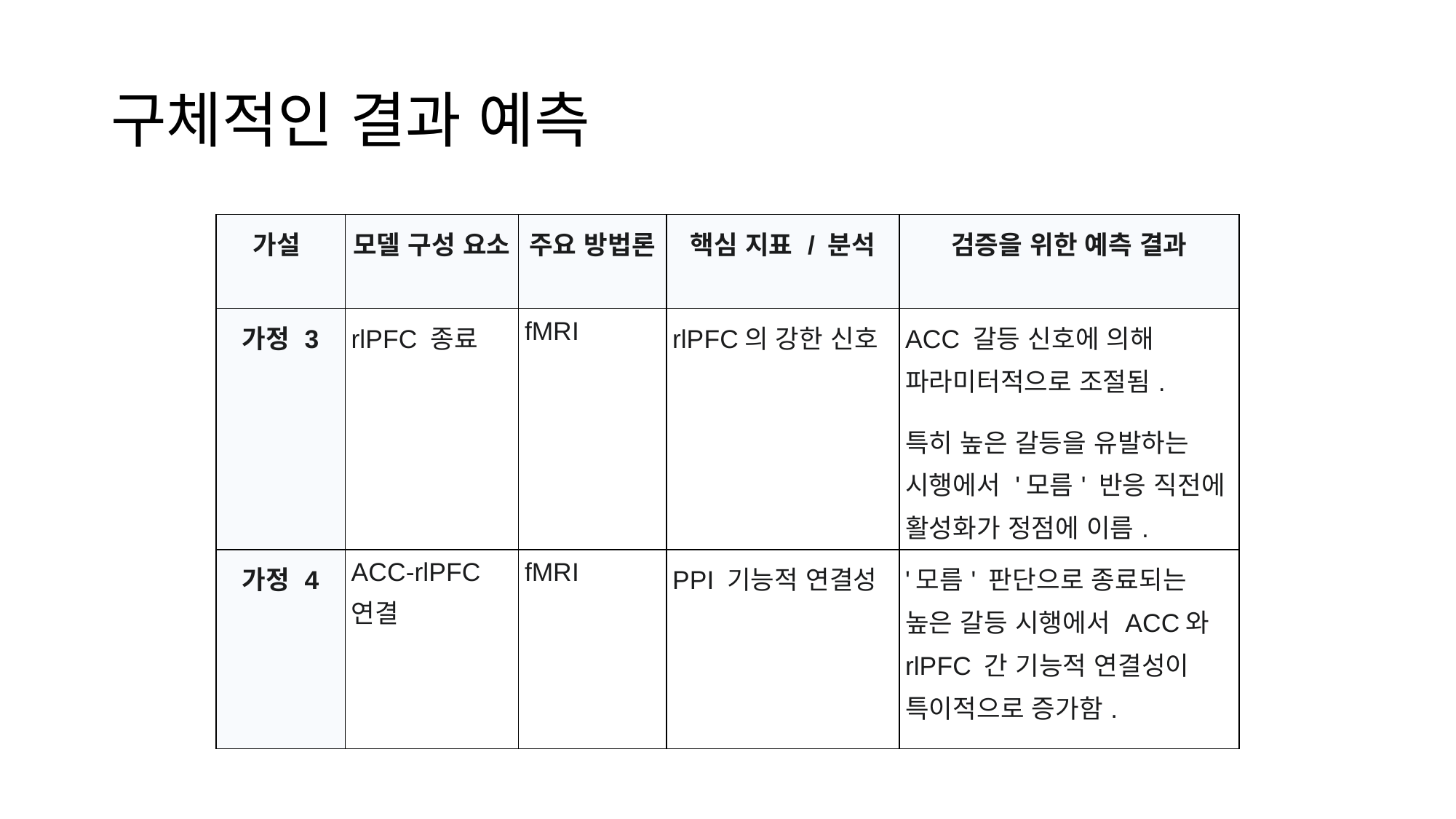

# 구체적인 결과 예측
| 가설 | 모델 구성 요소 | 주요 방법론 | 핵심 지표 / 분석 | 검증을 위한 예측 결과 |
| --- | --- | --- | --- | --- |
| 가정 3 | rlPFC 종료 | fMRI | rlPFC의 강한 신호 | ACC 갈등 신호에 의해 파라미터적으로 조절됨. 특히 높은 갈등을 유발하는 시행에서 '모름' 반응 직전에 활성화가 정점에 이름. |
| 가정 4 | ACC-rlPFC 연결 | fMRI | PPI 기능적 연결성 | '모름' 판단으로 종료되는 높은 갈등 시행에서 ACC와 rlPFC 간 기능적 연결성이 특이적으로 증가함. |